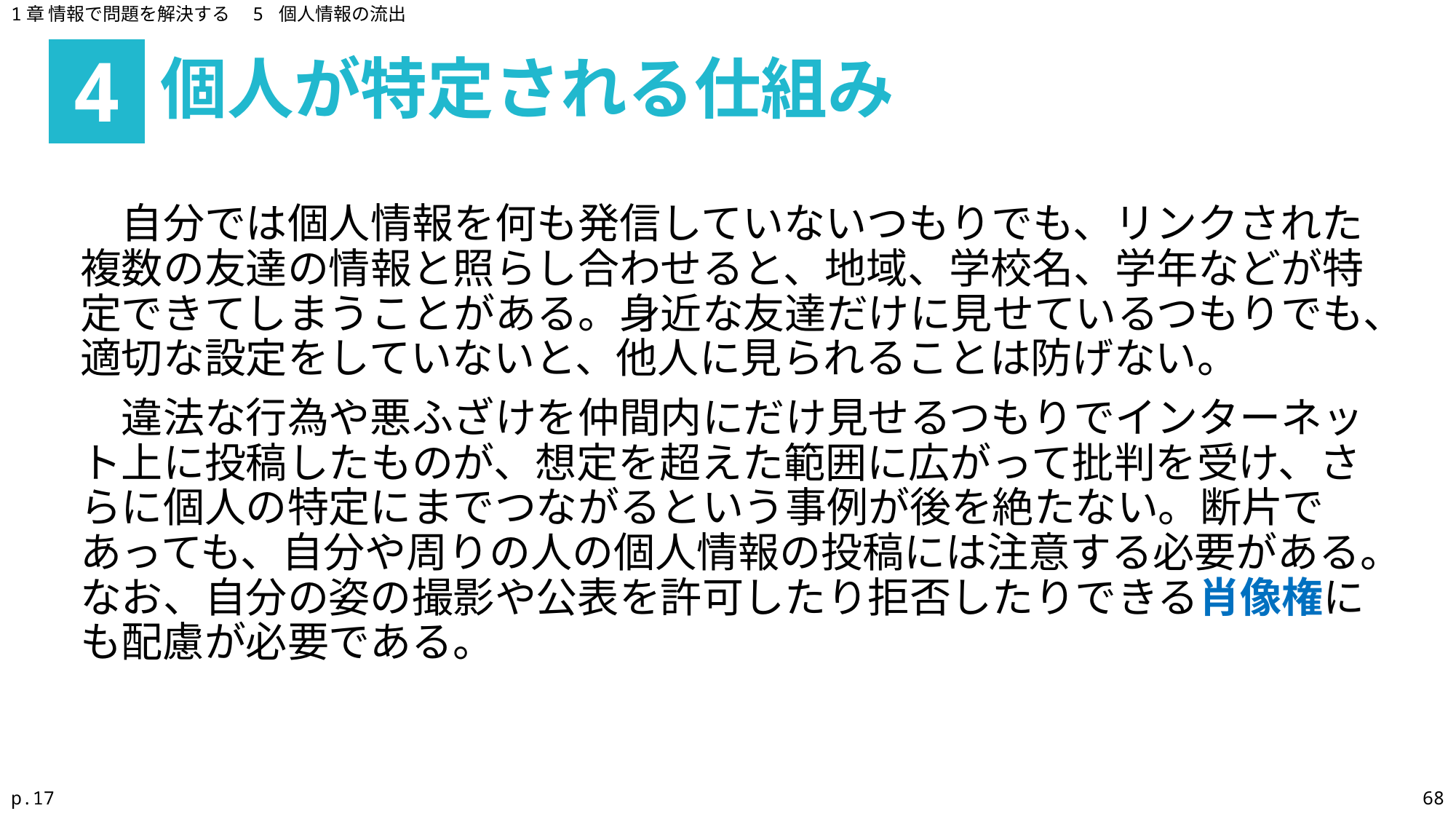

1章 情報で問題を解決する　5 個人情報の流出
個人が特定される仕組み
4
　自分では個人情報を何も発信していないつもりでも、リンクされた複数の友達の情報と照らし合わせると、地域、学校名、学年などが特定できてしまうことがある。身近な友達だけに見せているつもりでも、適切な設定をしていないと、他人に見られることは防げない。
　違法な行為や悪ふざけを仲間内にだけ見せるつもりでインターネット上に投稿したものが、想定を超えた範囲に広がって批判を受け、さらに個人の特定にまでつながるという事例が後を絶たない。断片であっても、自分や周りの人の個人情報の投稿には注意する必要がある。なお、自分の姿の撮影や公表を許可したり拒否したりできる肖像権にも配慮が必要である。
p.17
68